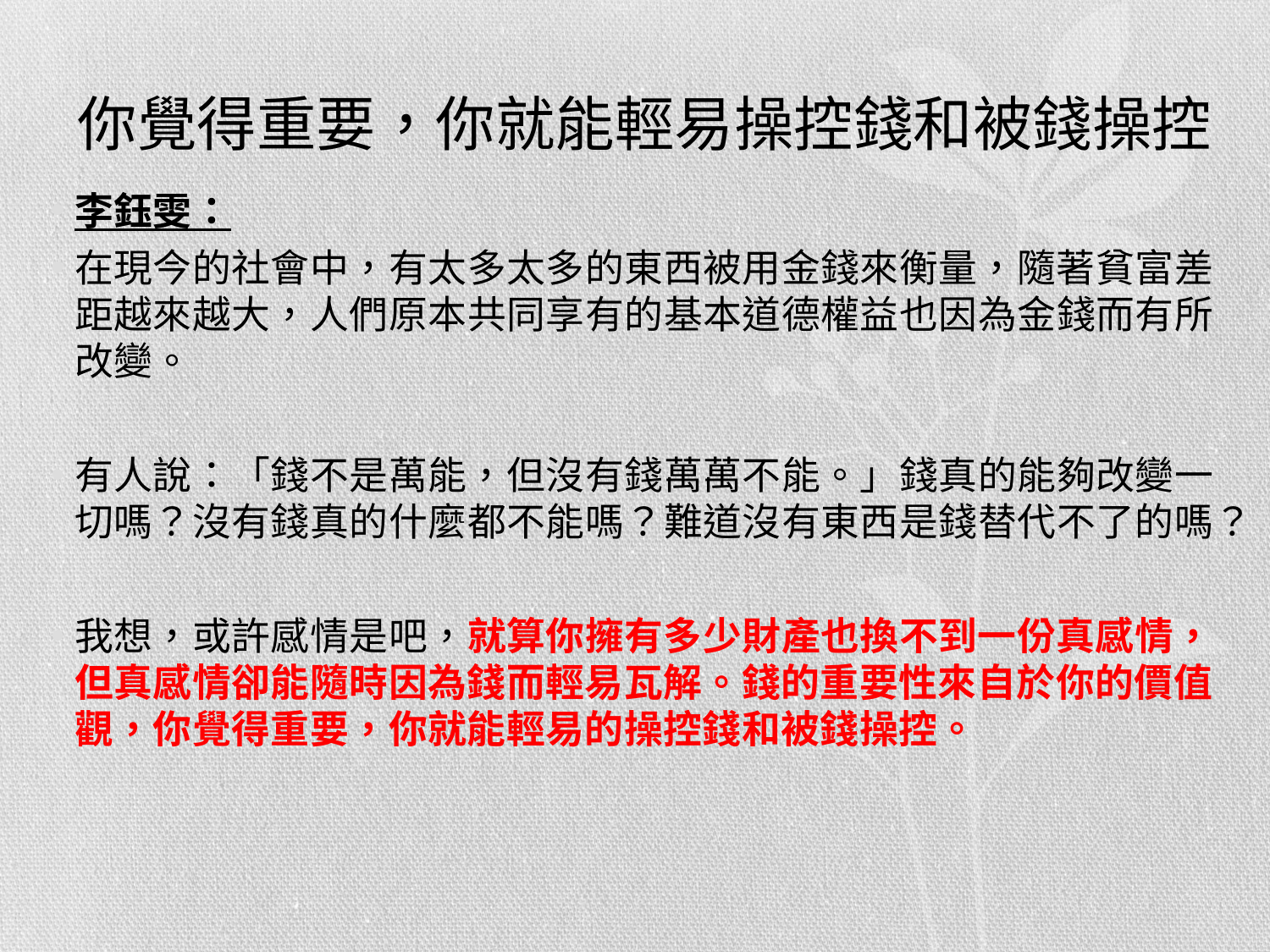

# 你覺得重要，你就能輕易操控錢和被錢操控
李鈺雯：
在現今的社會中，有太多太多的東西被用金錢來衡量，隨著貧富差距越來越大，人們原本共同享有的基本道德權益也因為金錢而有所改變。

有人說：「錢不是萬能，但沒有錢萬萬不能。」錢真的能夠改變一切嗎？沒有錢真的什麼都不能嗎？難道沒有東西是錢替代不了的嗎？

我想，或許感情是吧，就算你擁有多少財產也換不到一份真感情，但真感情卻能隨時因為錢而輕易瓦解。錢的重要性來自於你的價值觀，你覺得重要，你就能輕易的操控錢和被錢操控。